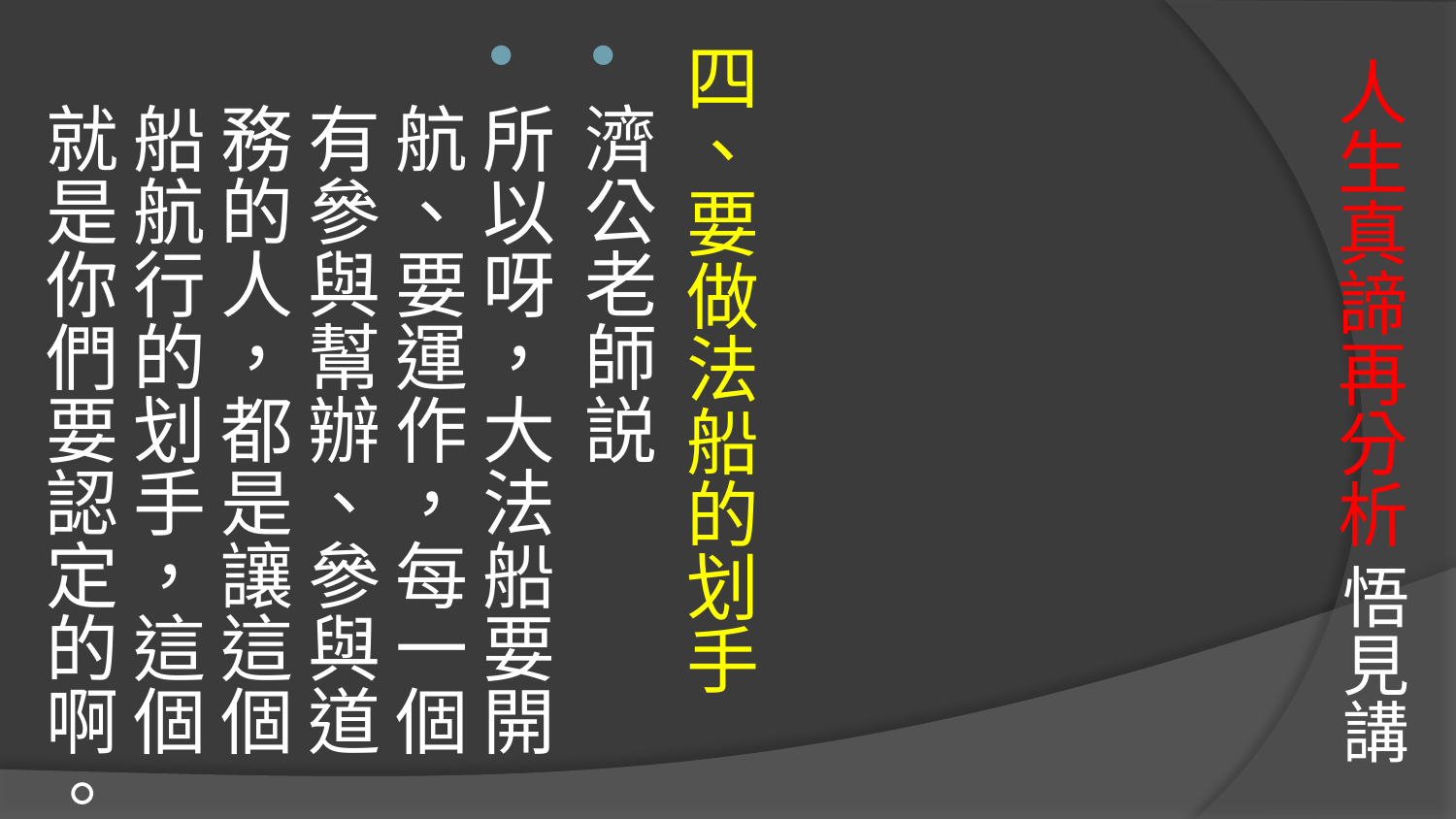

四、要做法船的划手
濟公老師説
所以呀，大法船要開航、要運作，每一個有參與幫辦、參與道務的人，都是讓這個船航行的划手，這個就是你們要認定的啊。
# 人生真諦再分析 悟見講